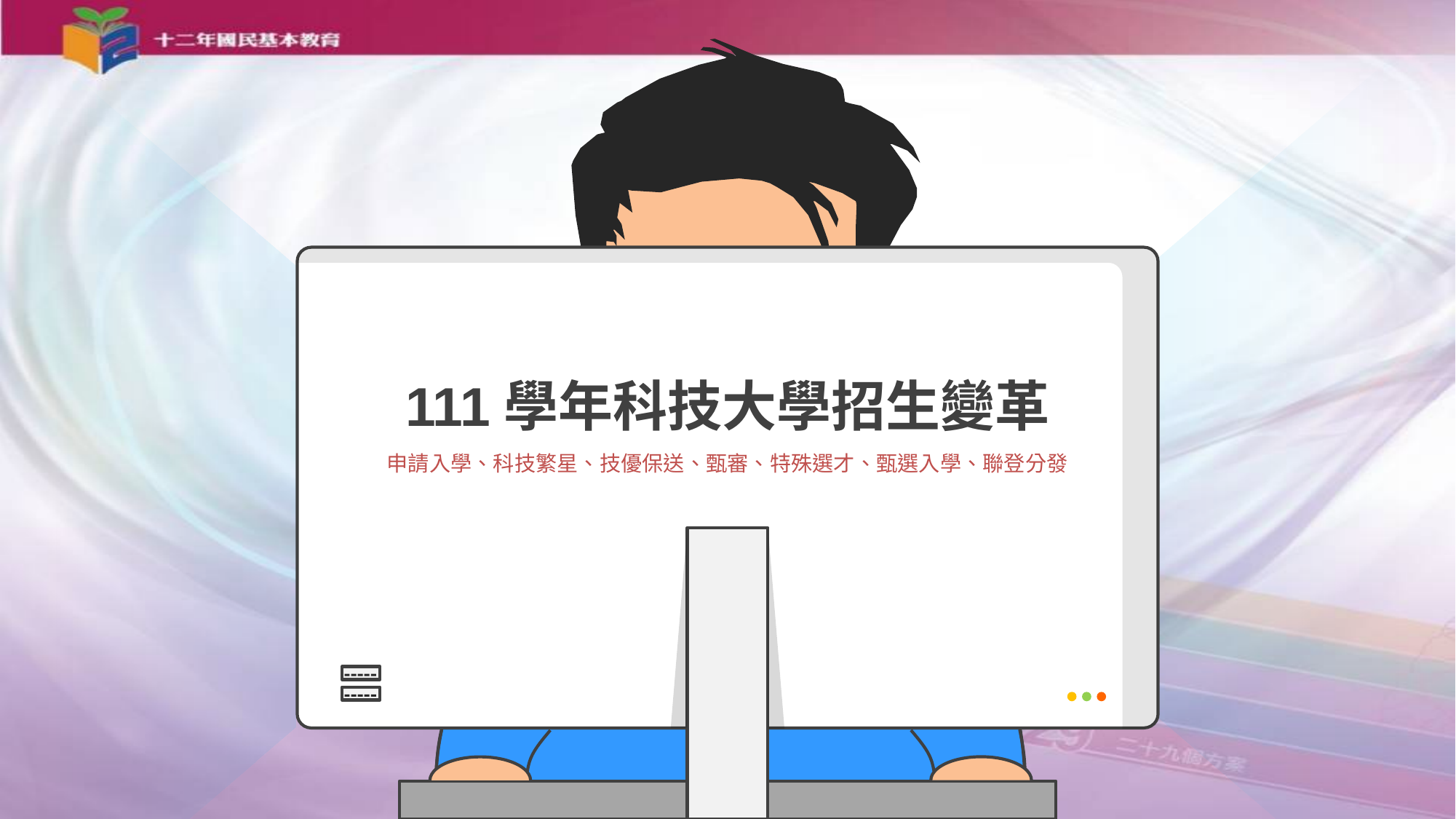

111學年科技大學招生變革
申請入學、科技繁星、技優保送、甄審、特殊選才、甄選入學、聯登分發